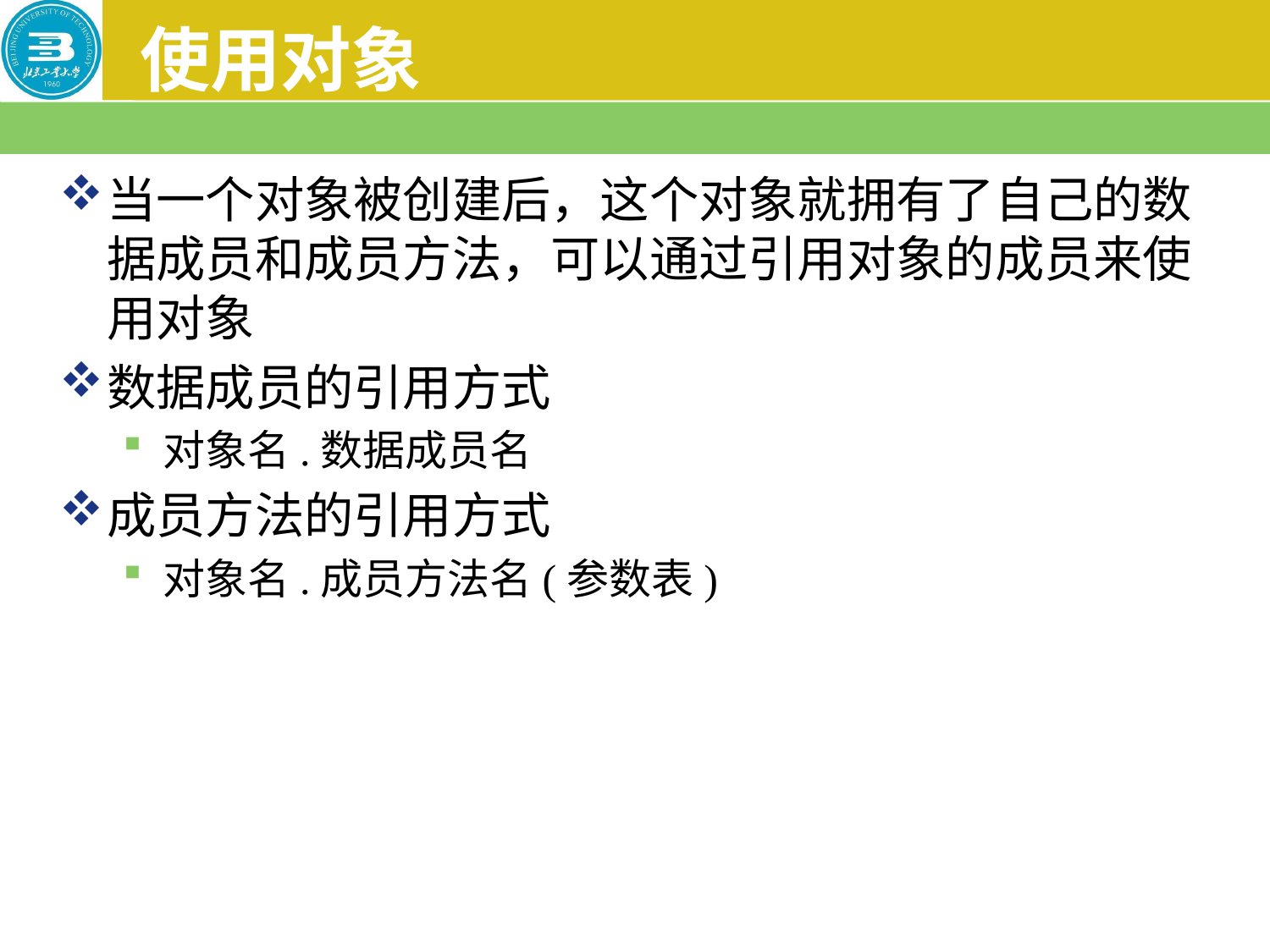

# 使用对象
当一个对象被创建后，这个对象就拥有了自己的数据成员和成员方法，可以通过引用对象的成员来使用对象
数据成员的引用方式
对象名.数据成员名
成员方法的引用方式
对象名.成员方法名(参数表)